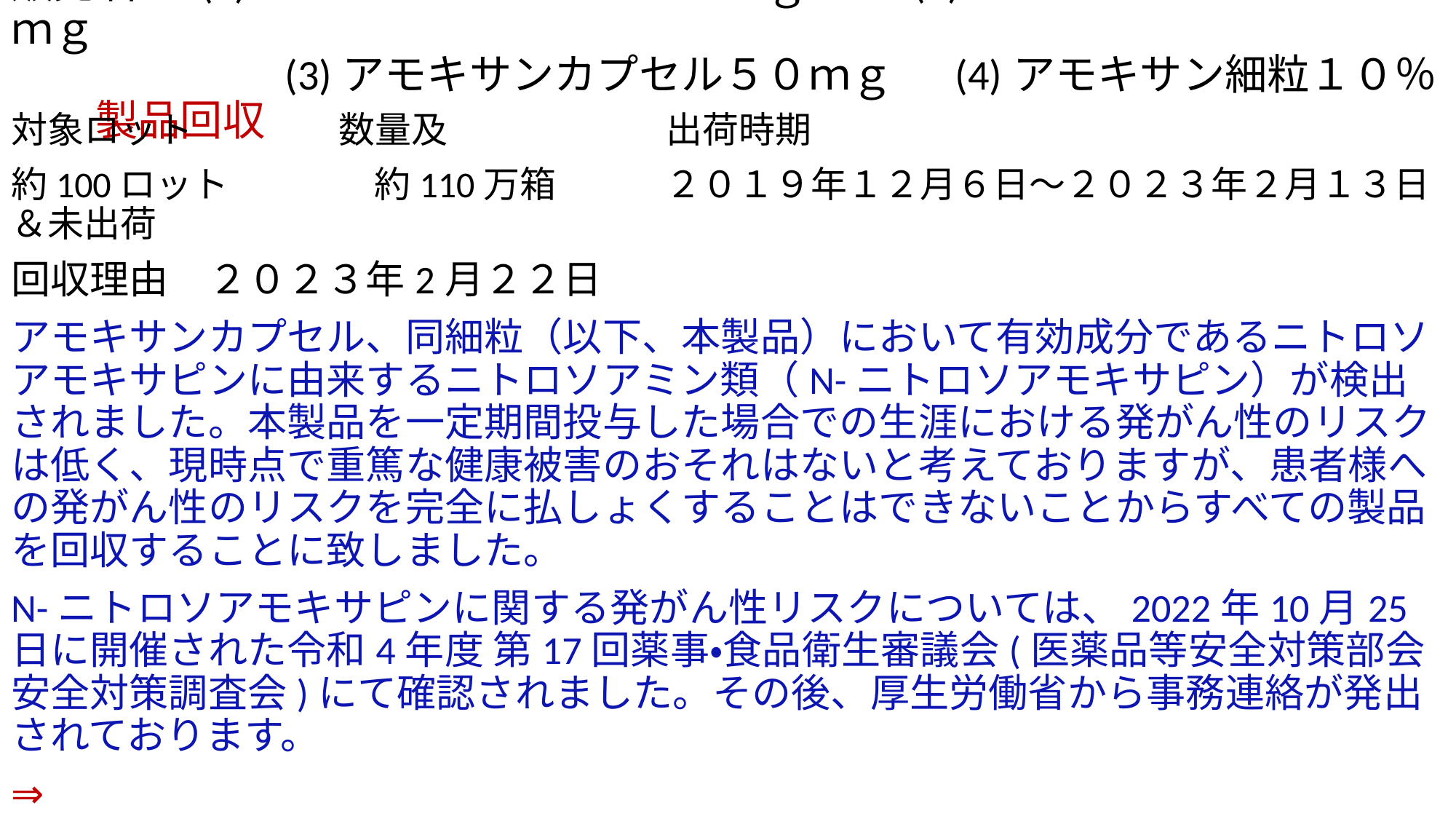

# 販売名： (1)アモキサンカプセル１０ｍｇ　　 (2)アモキサンカプセル２５ｍｇ 　　　　　　 (3)アモキサンカプセル５０ｍｇ　 (4)アモキサン細粒１０％　　製品回収
対象ロット　　　　数量及　　　　　　出荷時期
約100ロット　　　　約110万箱　　　２０１９年１２月６日～２０２３年２月１３日＆未出荷
回収理由　２０２３年2月２２日
アモキサンカプセル、同細粒（以下、本製品）において有効成分であるニトロソアモキサピンに由来するニトロソアミン類（N-ニトロソアモキサピン）が検出されました。本製品を一定期間投与した場合での生涯における発がん性のリスクは低く、現時点で重篤な健康被害のおそれはないと考えておりますが、患者様への発がん性のリスクを完全に払しょくすることはできないことからすべての製品を回収することに致しました。
N-ニトロソアモキサピンに関する発がん性リスクについては、2022年10月25日に開催された令和4年度 第17回薬事・食品衛生審議会(医薬品等安全対策部会安全対策調査会)にて確認されました。その後、厚生労働省から事務連絡が発出されております。
⇒
自己点検を厚労省から指示されており、その結果が出始めたようです。